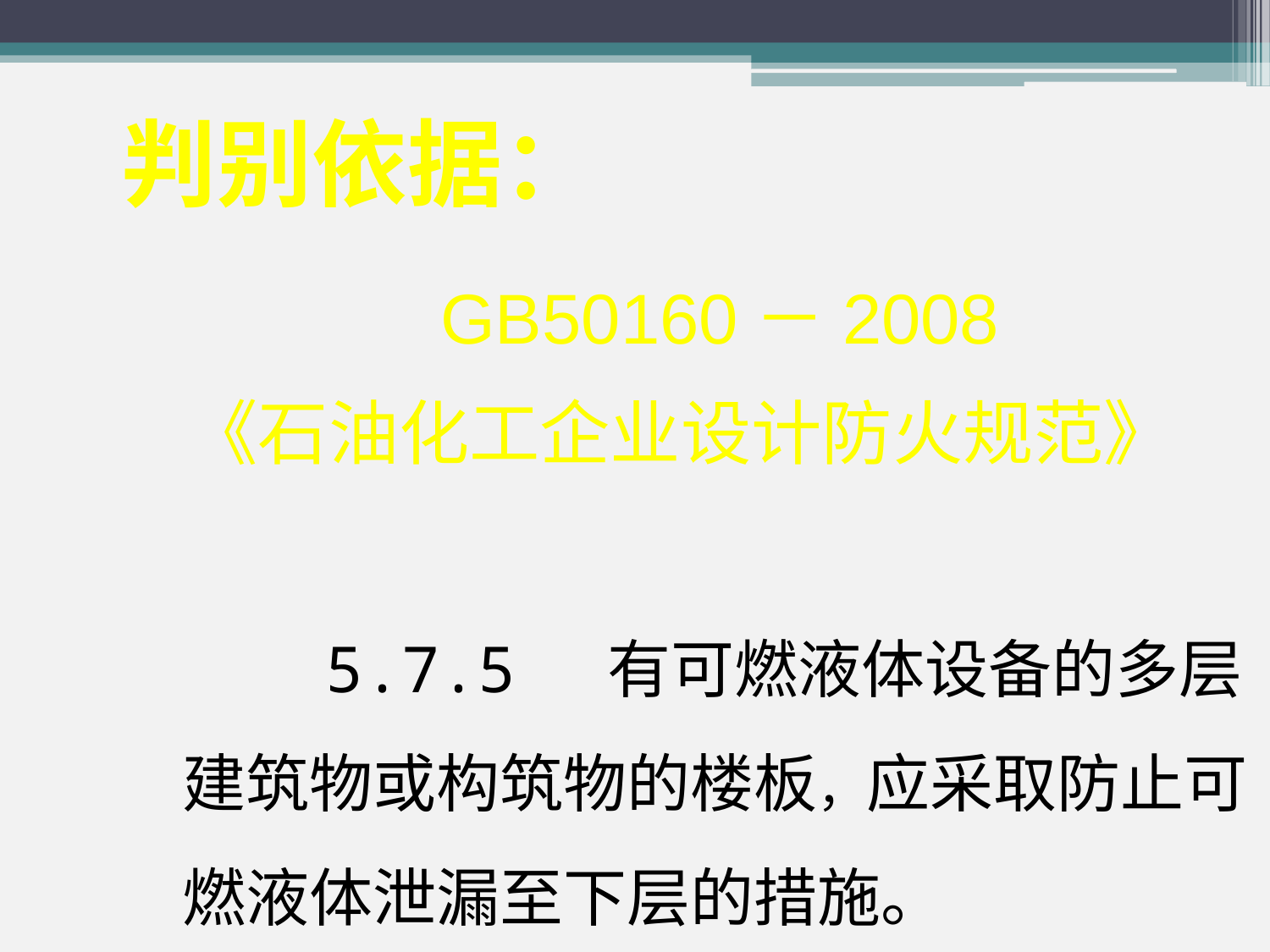

判别依据：
GB50160－2008
《石油化工企业设计防火规范》
         5.7.5  有可燃液体设备的多层建筑物或构筑物的楼板，应采取防止可燃液体泄漏至下层的措施。